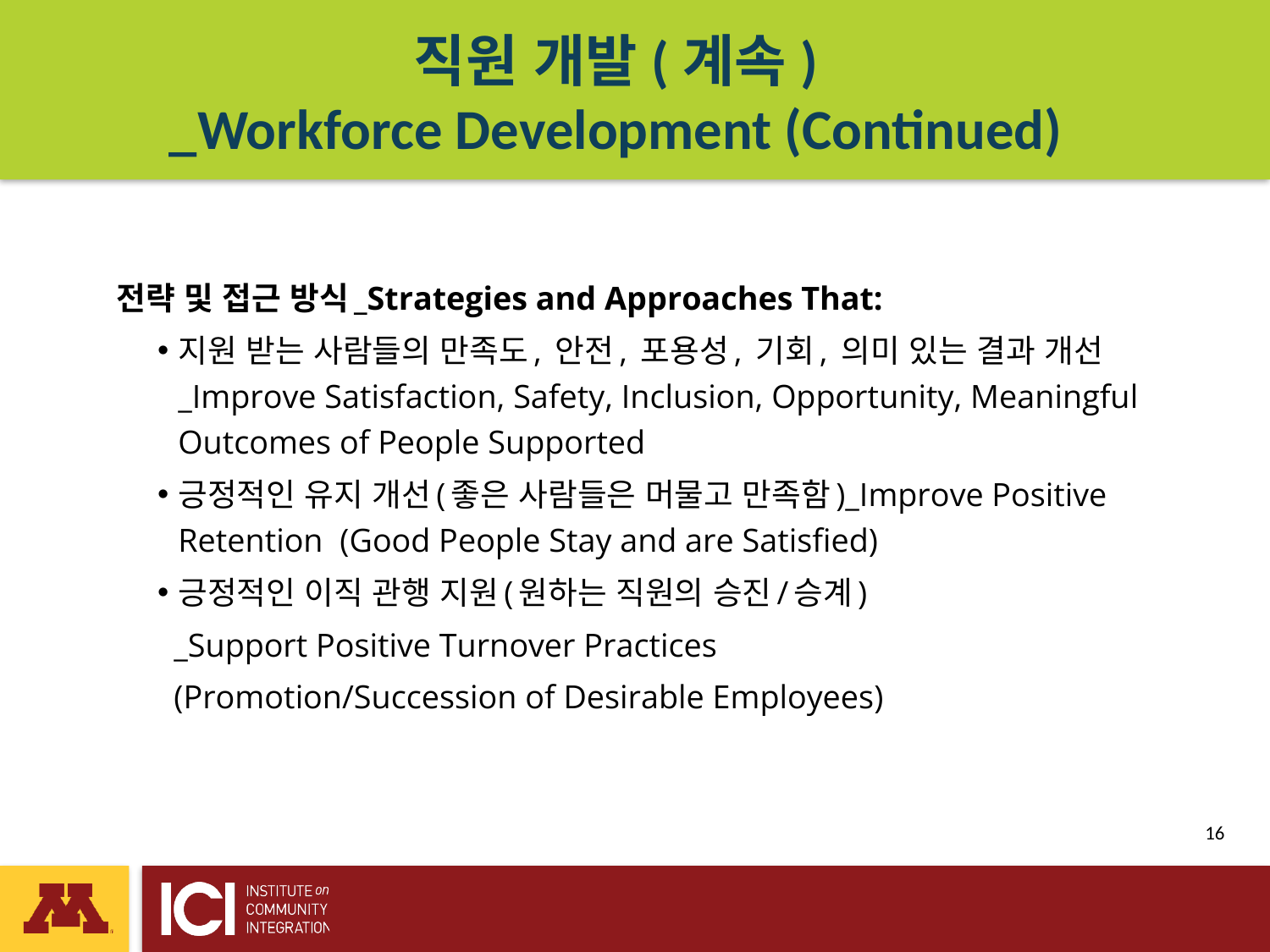

# 직원 개발(계속) _Workforce Development (Continued)
전략 및 접근 방식_Strategies and Approaches That:
지원 받는 사람들의 만족도, 안전, 포용성, 기회, 의미 있는 결과 개선_Improve Satisfaction, Safety, Inclusion, Opportunity, Meaningful Outcomes of People Supported
긍정적인 유지 개선(좋은 사람들은 머물고 만족함)_Improve Positive Retention  (Good People Stay and are Satisfied)
긍정적인 이직 관행 지원(원하는 직원의 승진/승계)
  _Support Positive Turnover Practices
  (Promotion/Succession of Desirable Employees)

                                                                                                                                                                                                                                                                     16